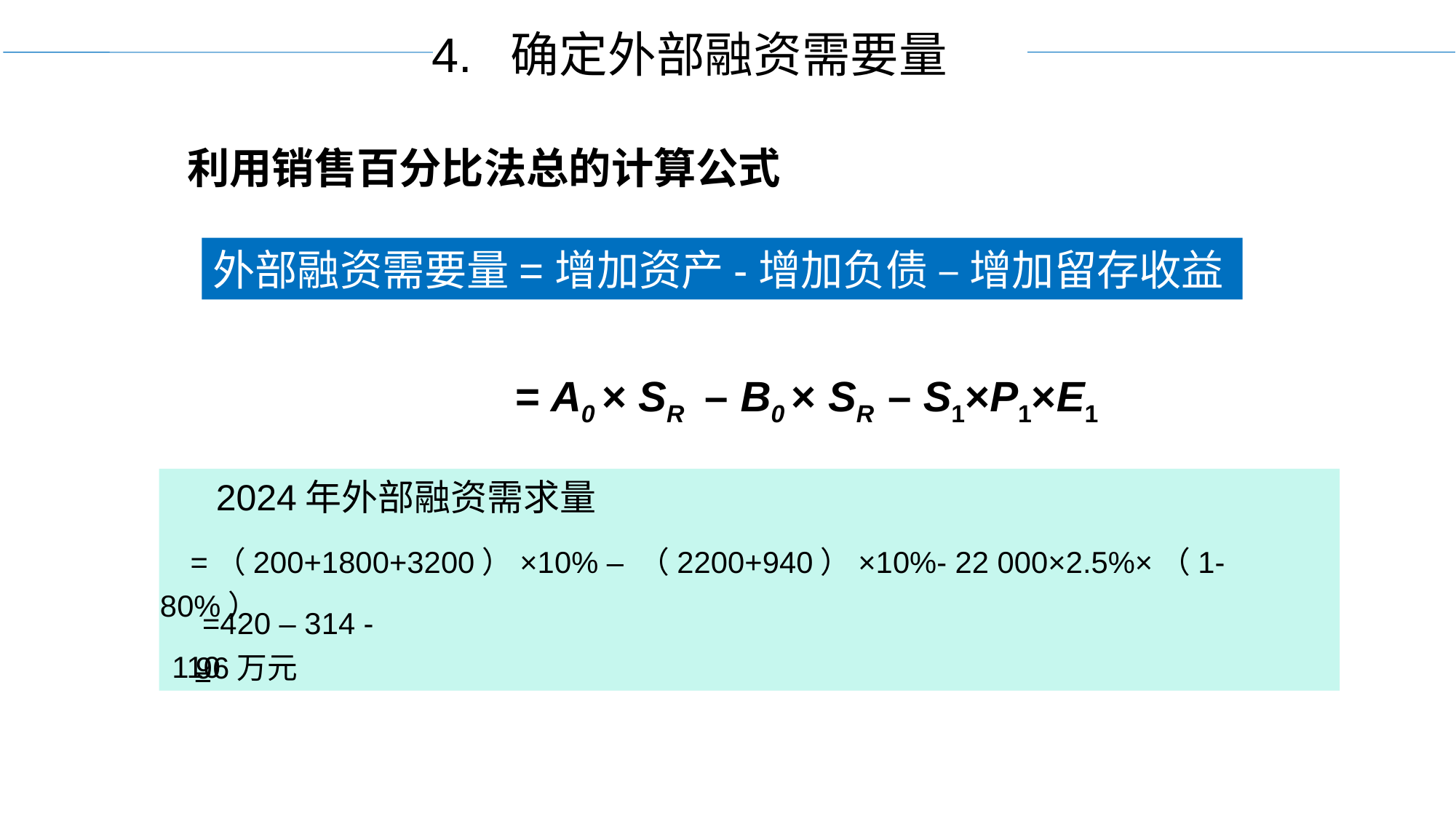

4.  确定外部融资需要量

利用销售百分比法总的计算公式
外部融资需要量=增加资产-增加负债 – 增加留存收益
= A0 × SR   – B0 × SR  – S1×P1×E1
  2024年外部融资需求量

96万元
=（200+1800+3200）×10% – （2200+940）×10%- 22 000×2.5%×（1-80%）
=420 – 314 - 110
=
22